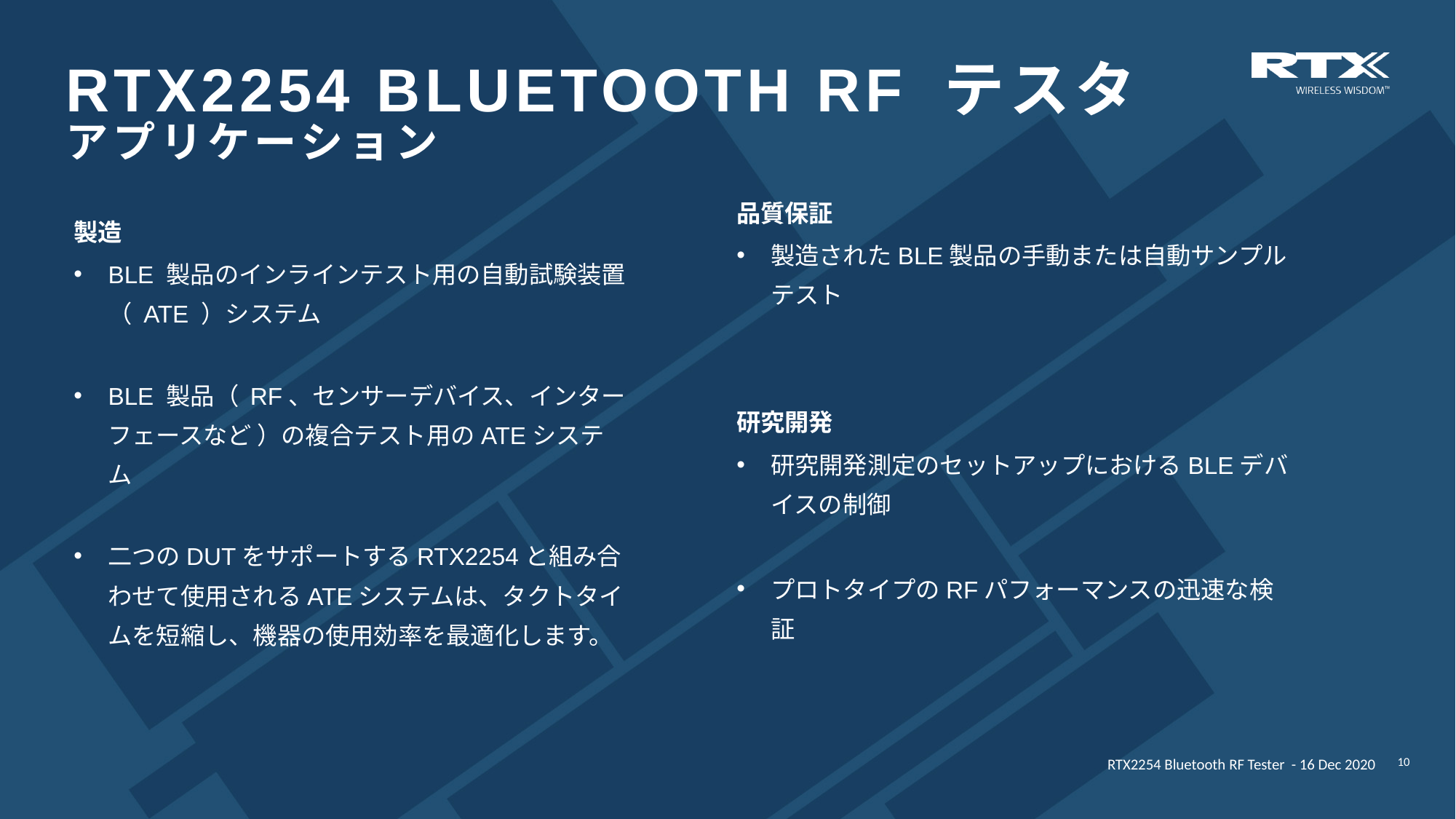

# RTX2254 Bluetooth RF テスタ アプリケーション
製造
BLE 製品のインラインテスト用の自動試験装置（ ATE ）システム
BLE 製品（ RF、センサーデバイス、インターフェースなど ）の複合テスト用のATEシステム
二つのDUTをサポートするRTX2254と組み合わせて使用されるATEシステムは、タクトタイムを短縮し、機器の使用効率を最適化します。
品質保証
製造されたBLE製品の手動または自動サンプルテスト

研究開発
研究開発測定のセットアップにおけるBLEデバイスの制御

プロトタイプのRFパフォーマンスの迅速な検証

RTX2254 Bluetooth RF Tester  - 16 Dec 2020
10